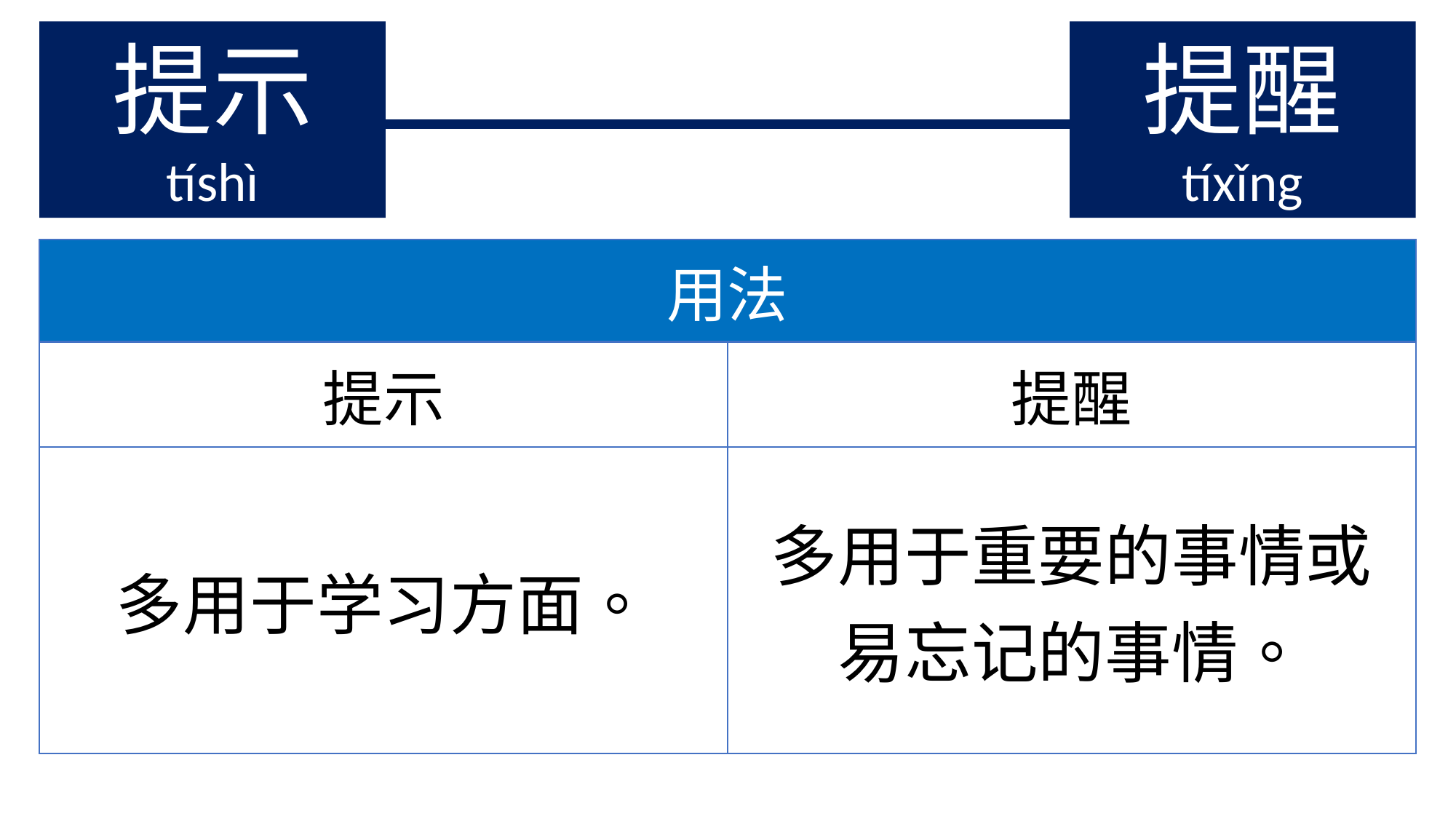

提示
tíshì
提醒
tíxǐng
| 用法 |  |
| --- | --- |
| 提示 | 提醒 |
| 多用于学习方面。 | 多用于重要的事情或易忘记的事情。 |